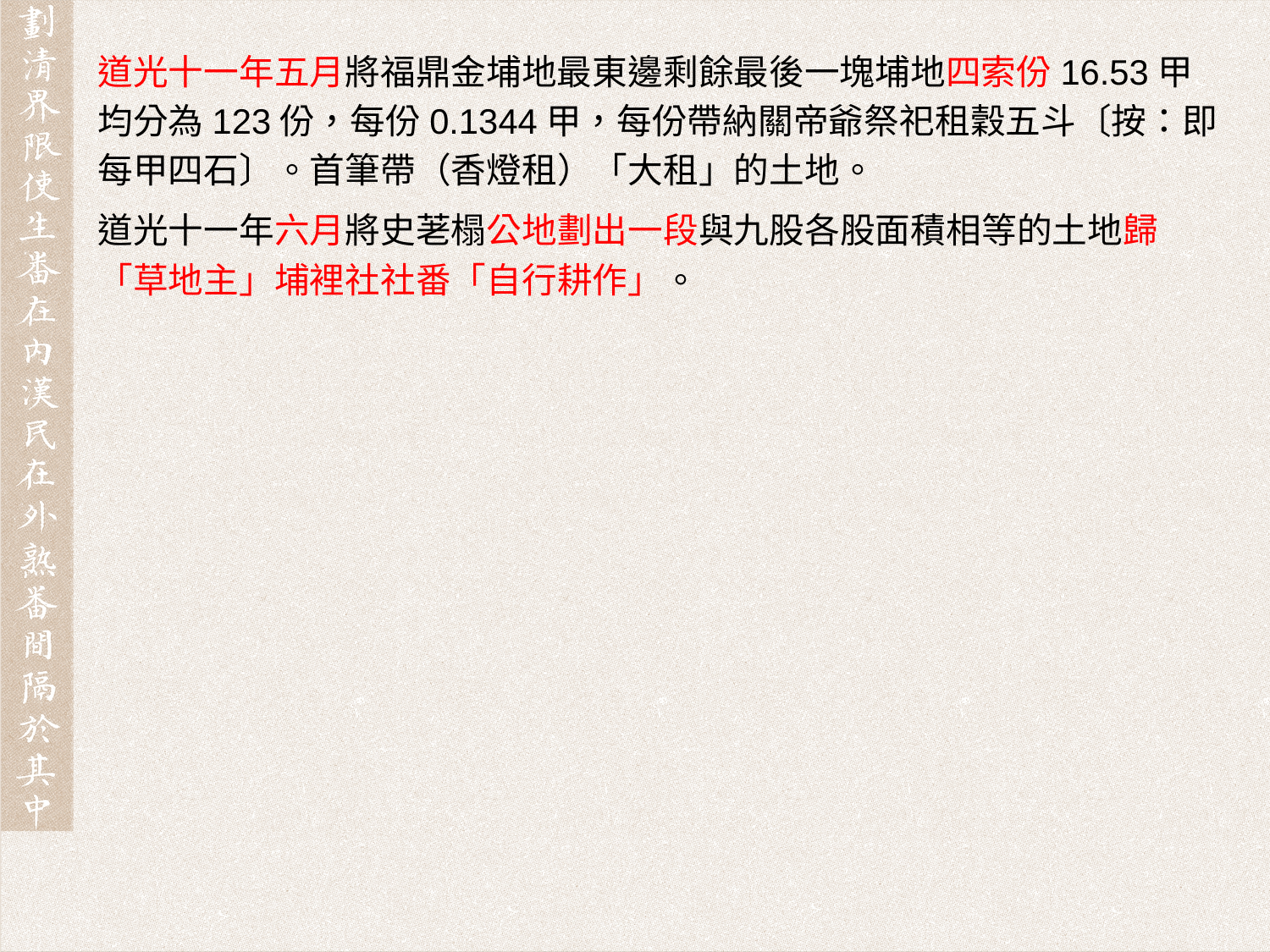

道光十一年五月將福鼎金埔地最東邊剩餘最後一塊埔地四索份16.53甲均分為123份，每份0.1344甲，每份帶納關帝爺祭祀租穀五斗〔按：即每甲四石〕。首筆帶（香燈租）「大租」的土地。
道光十一年六月將史荖榻公地劃出一段與九股各股面積相等的土地歸「草地主」埔裡社社番「自行耕作」。